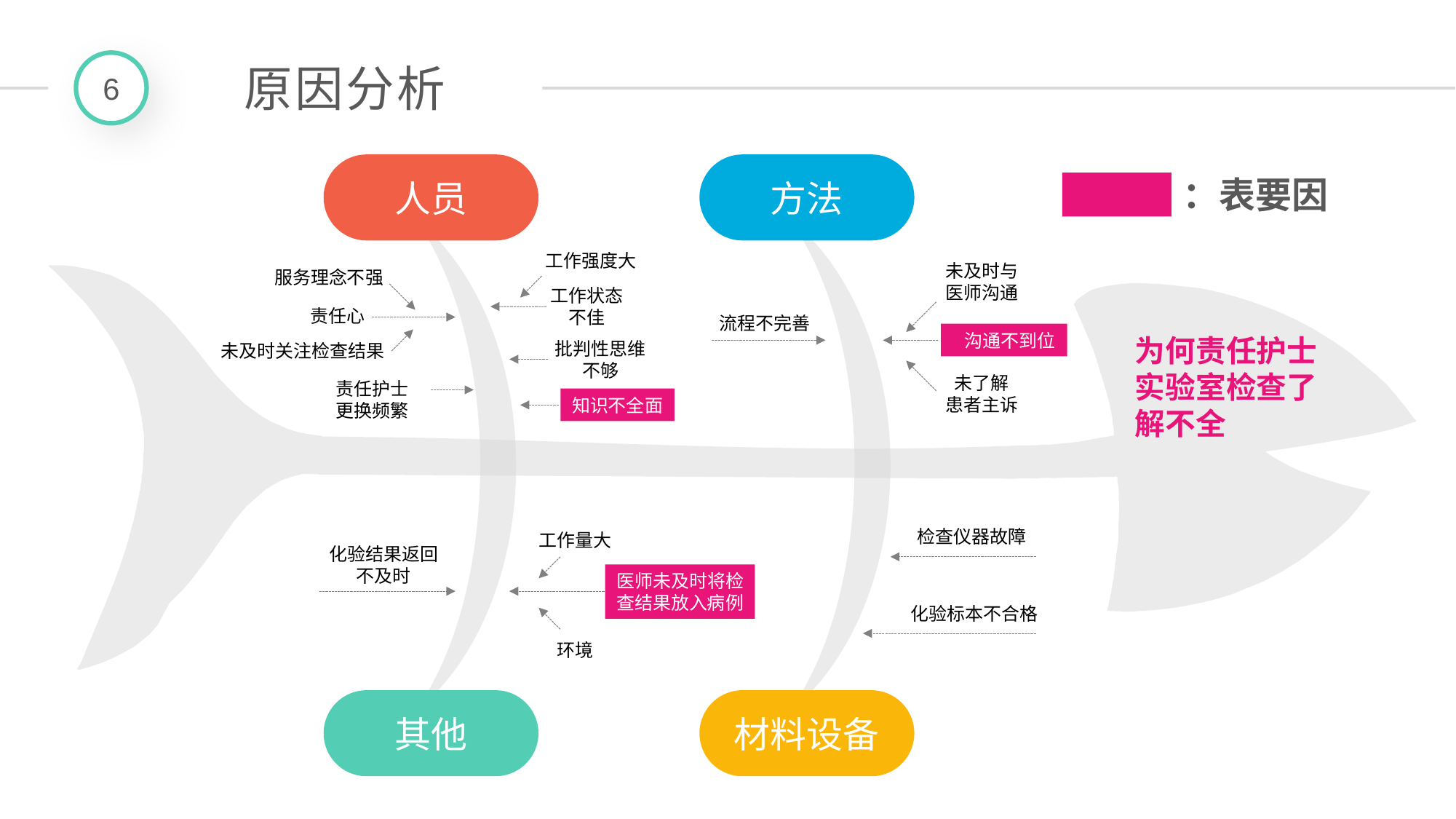

6
原因分析
人员
方法
：表要因

工作强度大
未及时与医师沟通
服务理念不强
工作状态
不佳
责任心
流程不完善
  沟通不到位
批判性思维不够
未及时关注检查结果
未了解
患者主诉
责任护士更换频繁
知识不全面
检查仪器故障
工作量大
化验结果返回不及时
医师未及时将检查结果放入病例
 化验标本不合格
环境

为何责任护士实验室检查了解不全
其他
材料设备
延时符